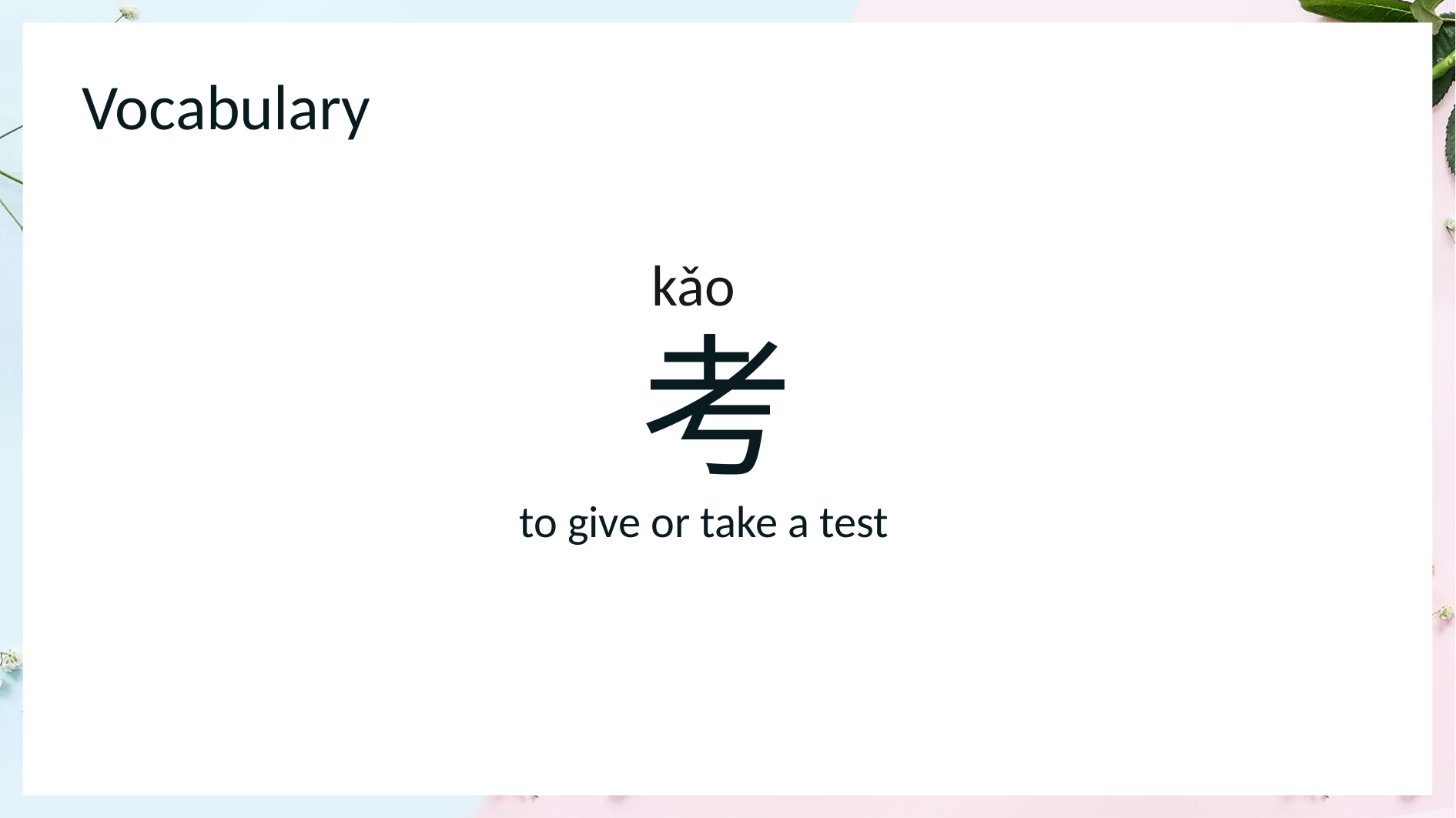

Vocabulary
           kǎo
  考
1
to give or take a test